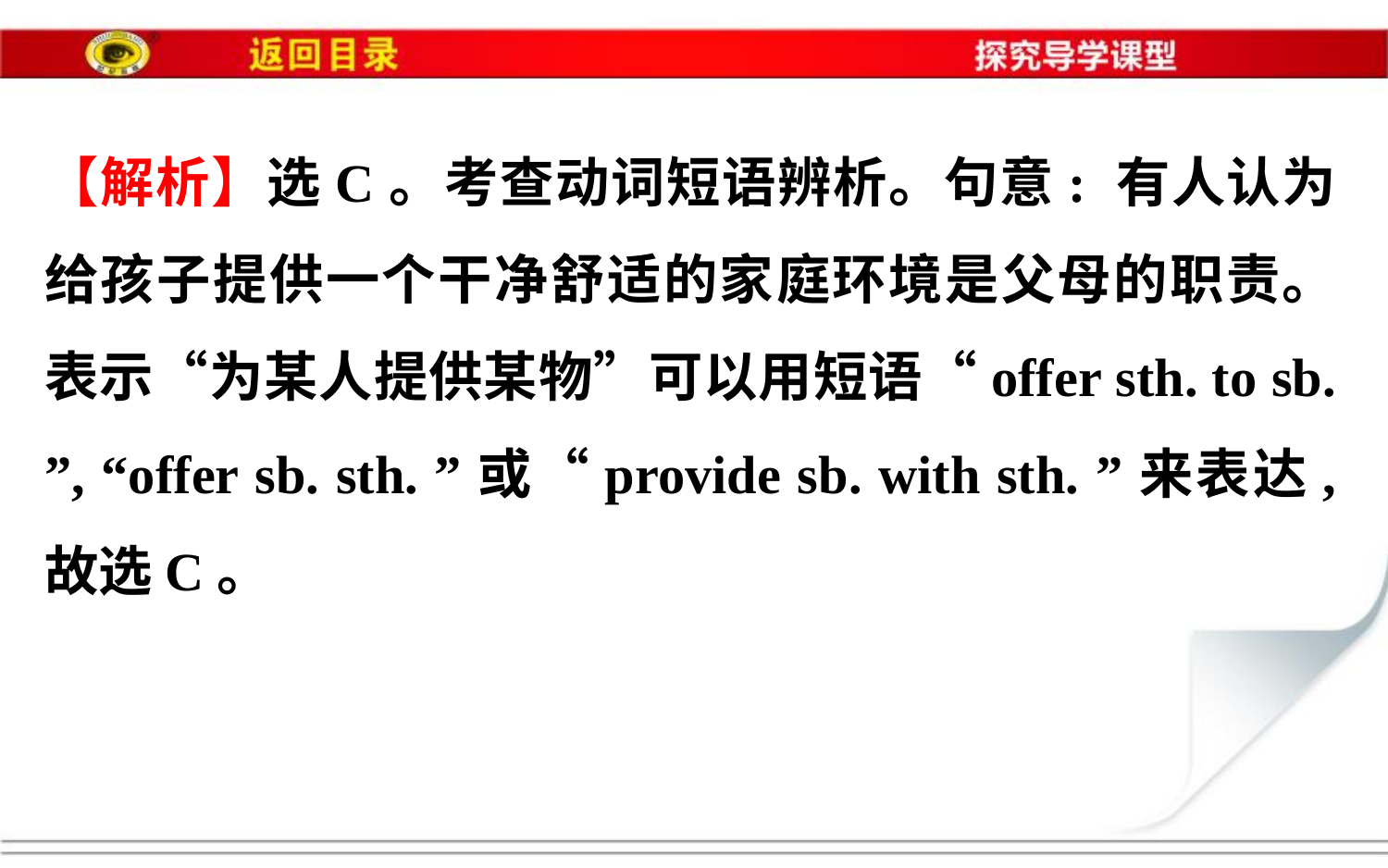

【解析】选C。考查动词短语辨析。句意: 有人认为给孩子提供一个干净舒适的家庭环境是父母的职责。表示“为某人提供某物”可以用短语“offer sth. to sb. ”, “offer sb. sth. ”或“provide sb. with sth. ”来表达, 故选C。